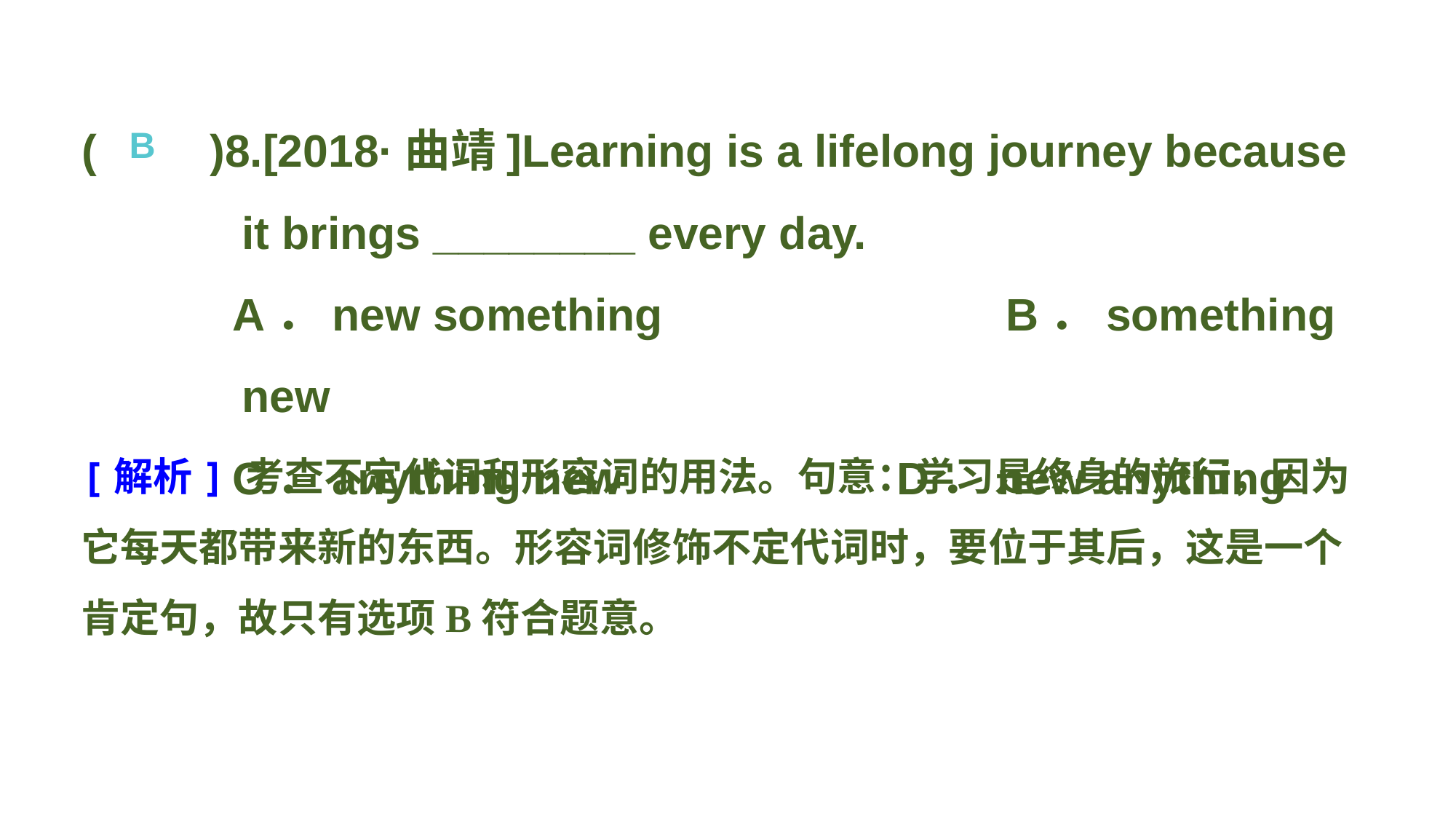

(　　)8.[2018·曲靖]Learning is a lifelong journey because it brings ________ every day.
A．new something  			B．something new
C．anything new   			D．new anything
B
[解析] 考查不定代词和形容词的用法。句意：学习是终身的旅行，因为它每天都带来新的东西。形容词修饰不定代词时，要位于其后，这是一个肯定句，故只有选项B符合题意。